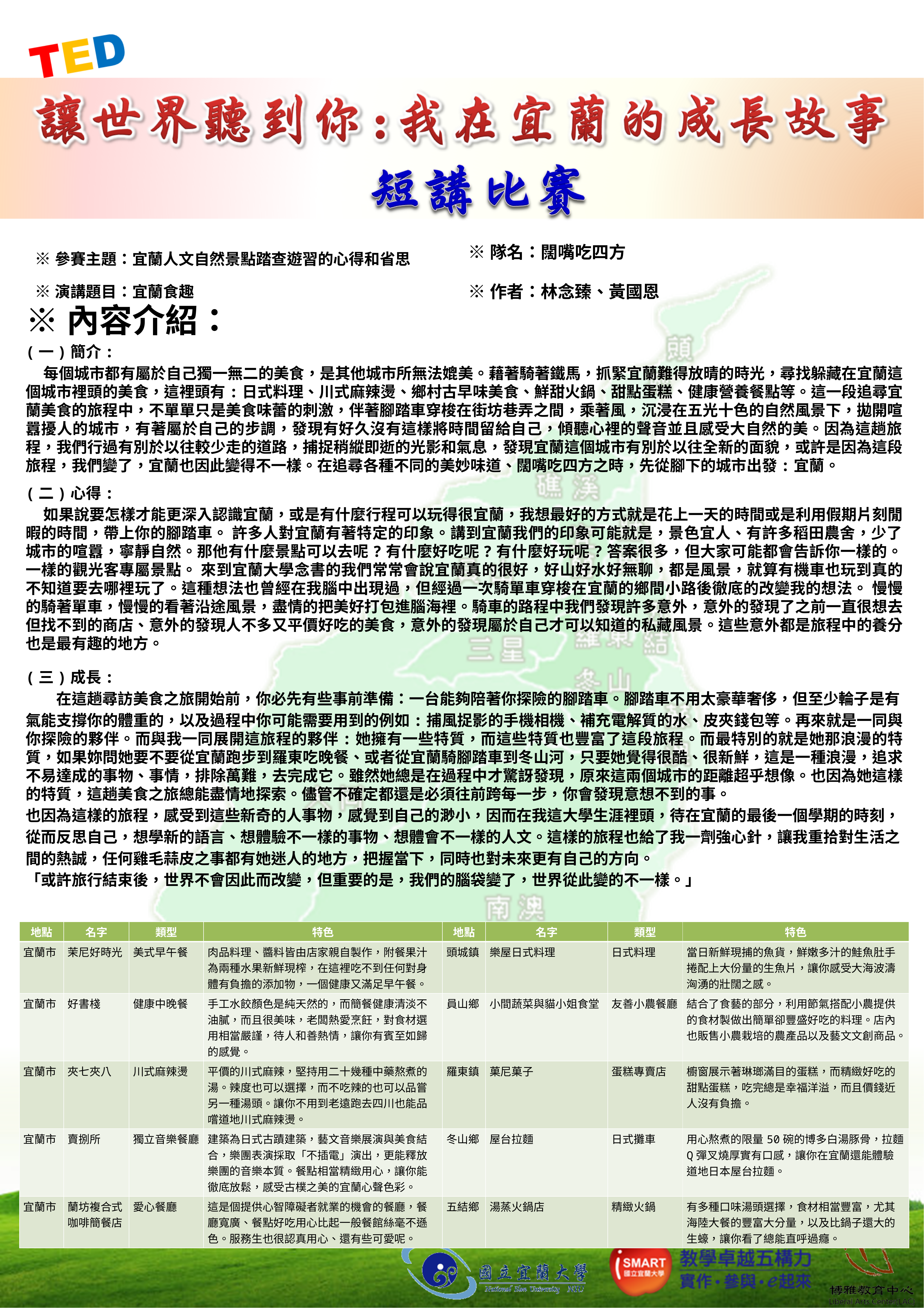

※隊名：闊嘴吃四方
※作者：林念臻、黃國恩
※參賽主題：宜蘭人文自然景點踏查遊習的心得和省思
※演講題目：宜蘭食趣

※內容介紹：
(一)簡介:
    每個城市都有屬於自己獨一無二的美食，是其他城市所無法媲美。藉著騎著鐵馬，抓緊宜蘭難得放晴的時光，尋找躲藏在宜蘭這個城市裡頭的美食，這裡頭有:日式料理、川式麻辣燙、鄉村古早味美食、鮮甜火鍋、甜點蛋糕、健康營養餐點等。這一段追尋宜蘭美食的旅程中，不單單只是美食味蕾的刺激，伴著腳踏車穿梭在街坊巷弄之間，乘著風，沉浸在五光十色的自然風景下，拋開喧囂擾人的城市，有著屬於自己的步調，發現有好久沒有這樣將時間留給自己，傾聽心裡的聲音並且感受大自然的美。因為這趟旅程，我們行過有別於以往較少走的道路，捕捉稍縱即逝的光影和氣息，發現宜蘭這個城市有別於以往全新的面貌，或許是因為這段旅程，我們變了，宜蘭也因此變得不一樣。在追尋各種不同的美妙味道、闊嘴吃四方之時，先從腳下的城市出發:宜蘭。

(二)心得:
    如果說要怎樣才能更深入認識宜蘭，或是有什麼行程可以玩得很宜蘭，我想最好的方式就是花上一天的時間或是利用假期片刻閒暇的時間，帶上你的腳踏車。 許多人對宜蘭有著特定的印象。講到宜蘭我們的印象可能就是，景色宜人、有許多稻田農舍，少了城市的喧囂，寧靜自然。那他有什麼景點可以去呢?有什麼好吃呢?有什麼好玩呢?答案很多，但大家可能都會告訴你一樣的。一樣的觀光客專屬景點。 來到宜蘭大學念書的我們常常會說宜蘭真的很好，好山好水好無聊，都是風景，就算有機車也玩到真的不知道要去哪裡玩了。這種想法也曾經在我腦中出現過，但經過一次騎單車穿梭在宜蘭的鄉間小路後徹底的改變我的想法。 慢慢的騎著單車，慢慢的看著沿途風景，盡情的把美好打包進腦海裡。騎車的路程中我們發現許多意外，意外的發現了之前一直很想去但找不到的商店、意外的發現人不多又平價好吃的美食，意外的發現屬於自己才可以知道的私藏風景。這些意外都是旅程中的養分也是最有趣的地方。

(三)成長:
　　在這趟尋訪美食之旅開始前，你必先有些事前準備：一台能夠陪著你探險的腳踏車。腳踏車不用太豪華奢侈，但至少輪子是有
氣能支撐你的體重的，以及過程中你可能需要用到的例如:捕風捉影的手機相機、補充電解質的水、皮夾錢包等。再來就是一同與你探險的夥伴。而與我一同展開這旅程的夥伴:她擁有一些特質，而這些特質也豐富了這段旅程。而最特別的就是她那浪漫的特質，如果妳問她要不要從宜蘭跑步到羅東吃晚餐、或者從宜蘭騎腳踏車到冬山河，只要她覺得很酷、很新鮮，這是一種浪漫，追求不易達成的事物、事情，排除萬難，去完成它。雖然她總是在過程中才驚訝發現，原來這兩個城市的距離超乎想像。也因為她這樣的特質，這趟美食之旅總能盡情地探索。儘管不確定都還是必須往前跨每一步，你會發現意想不到的事。
也因為這樣的旅程，感受到這些新奇的人事物，感覺到自己的渺小，因而在我這大學生涯裡頭，待在宜蘭的最後一個學期的時刻，
從而反思自己，想學新的語言、想體驗不一樣的事物、想體會不一樣的人文。這樣的旅程也給了我一劑強心針，讓我重拾對生活之
間的熱誠，任何雞毛蒜皮之事都有她迷人的地方，把握當下，同時也對未來更有自己的方向。
「或許旅行結束後，世界不會因此而改變，但重要的是，我們的腦袋變了，世界從此變的不一樣。」

| 地點 | 名字 | 類型 | 特色 | 地點 | 名字 | 類型 | 特色 |
| --- | --- | --- | --- | --- | --- | --- | --- |
| 宜蘭市 | 茉尼好時光 | 美式早午餐 | 肉品料理、醬料皆由店家親自製作，附餐果汁為兩種水果新鮮現榨，在這裡吃不到任何對身體有負擔的添加物，一個健康又滿足早午餐。 | 頭城鎮 | 樂屋日式料理 | 日式料理 | 當日新鮮現捕的魚貨，鮮嫩多汁的鮭魚肚手捲配上大份量的生魚片，讓你感受大海波濤洶湧的壯闊之感。 |
| 宜蘭市 | 好書棧 | 健康中晚餐 | 手工水餃顏色是純天然的，而簡餐健康清淡不油膩，而且很美味，老闆熱愛烹飪，對食材選用相當嚴謹，待人和善熱情，讓你有賓至如歸的感覺。 | 員山鄉 | 小間蔬菜與貓小姐食堂 | 友善小農餐廳 | 結合了食藝的部分，利用節氣搭配小農提供的食材製做出簡單卻豐盛好吃的料理。店內也販售小農栽培的農產品以及藝文文創商品。 |
| 宜蘭市 | 夾七夾八 | 川式麻辣燙 | 平價的川式麻辣，堅持用二十幾種中藥熬煮的湯。辣度也可以選擇，而不吃辣的也可以品嘗另一種湯頭。讓你不用到老遠跑去四川也能品嚐道地川式麻辣燙。 | 羅東鎮 | 菓尼菓子 | 蛋糕專賣店 | 櫥窗展示著琳瑯滿目的蛋糕，而精緻好吃的甜點蛋糕，吃完總是幸福洋溢，而且價錢近人沒有負擔。 |
| 宜蘭市 | 賣捌所 | 獨立音樂餐廳 | 建築為日式古蹟建築，藝文音樂展演與美食結合，樂團表演採取「不插電」演出，更能釋放樂團的音樂本質。餐點相當精緻用心，讓你能徹底放鬆，感受古樸之美的宜蘭心聲色彩。 | 冬山鄉 | 屋台拉麵 | 日式攤車 | 用心熬煮的限量50碗的博多白湯豚骨，拉麵Q彈叉燒厚實有口感，讓你在宜蘭還能體驗道地日本屋台拉麵。 |
| 宜蘭市 | 蘭坊複合式咖啡簡餐店 | 愛心餐廳 | 這是個提供心智障礙者就業的機會的餐廳，餐廳寬廣、餐點好吃用心比起一般餐館絲毫不遜色。服務生也很認真用心、還有些可愛呢。 | 五結鄉 | 湯蒸火鍋店 | 精緻火鍋 | 有多種口味湯頭選擇，食材相當豐富，尤其海陸大餐的豐富大分量，以及比鍋子還大的生蠔，讓你看了總能直呼過癮。 |